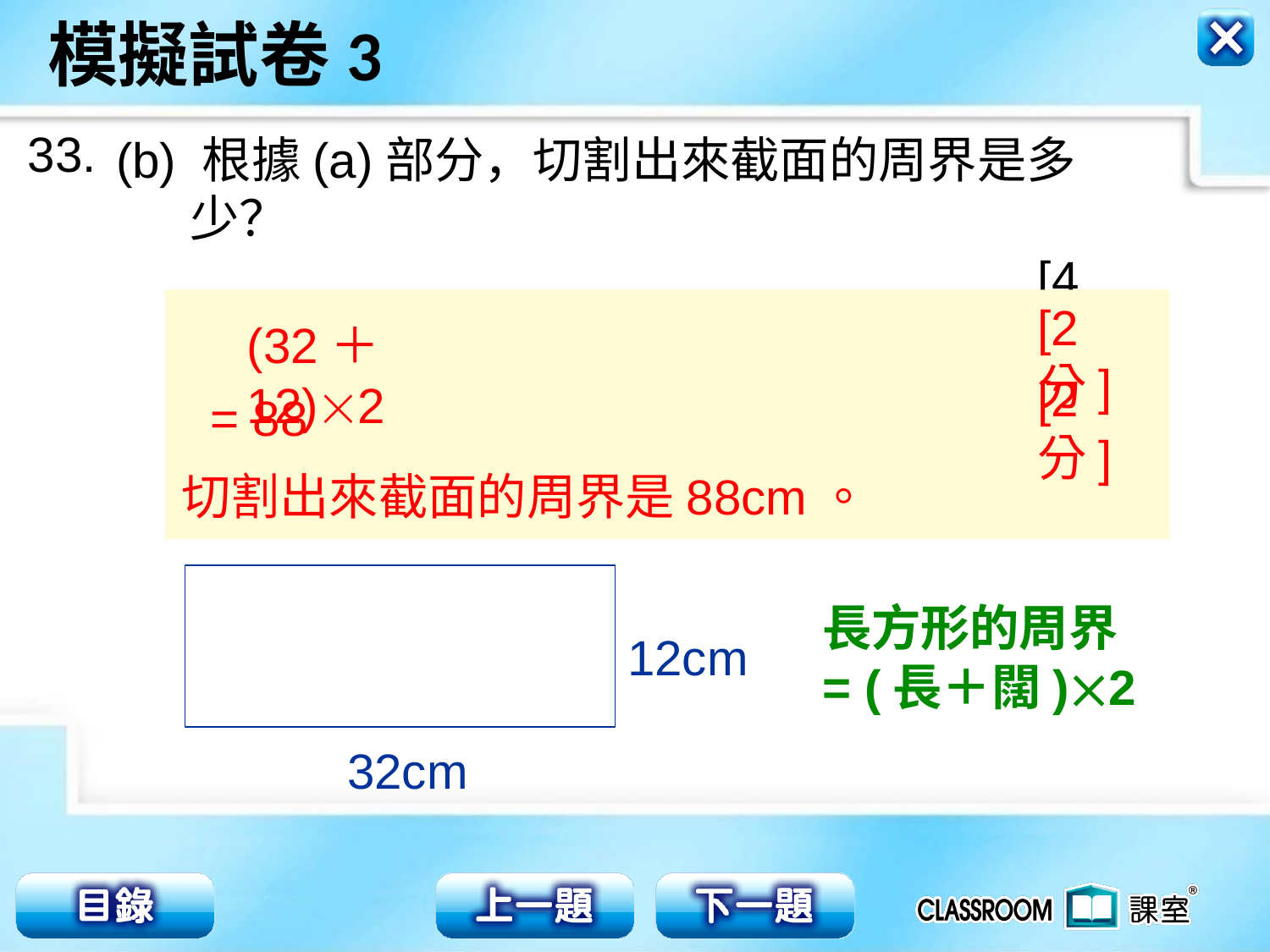

33.
(b) 根據(a)部分，切割出來截面的周界是多少？
                                                                   [4分]

[2分]
(32＋12)×2
[2分]
= 88
切割出來截面的周界是88cm。

長方形的周界
= (長＋闊)×2
12cm
32cm